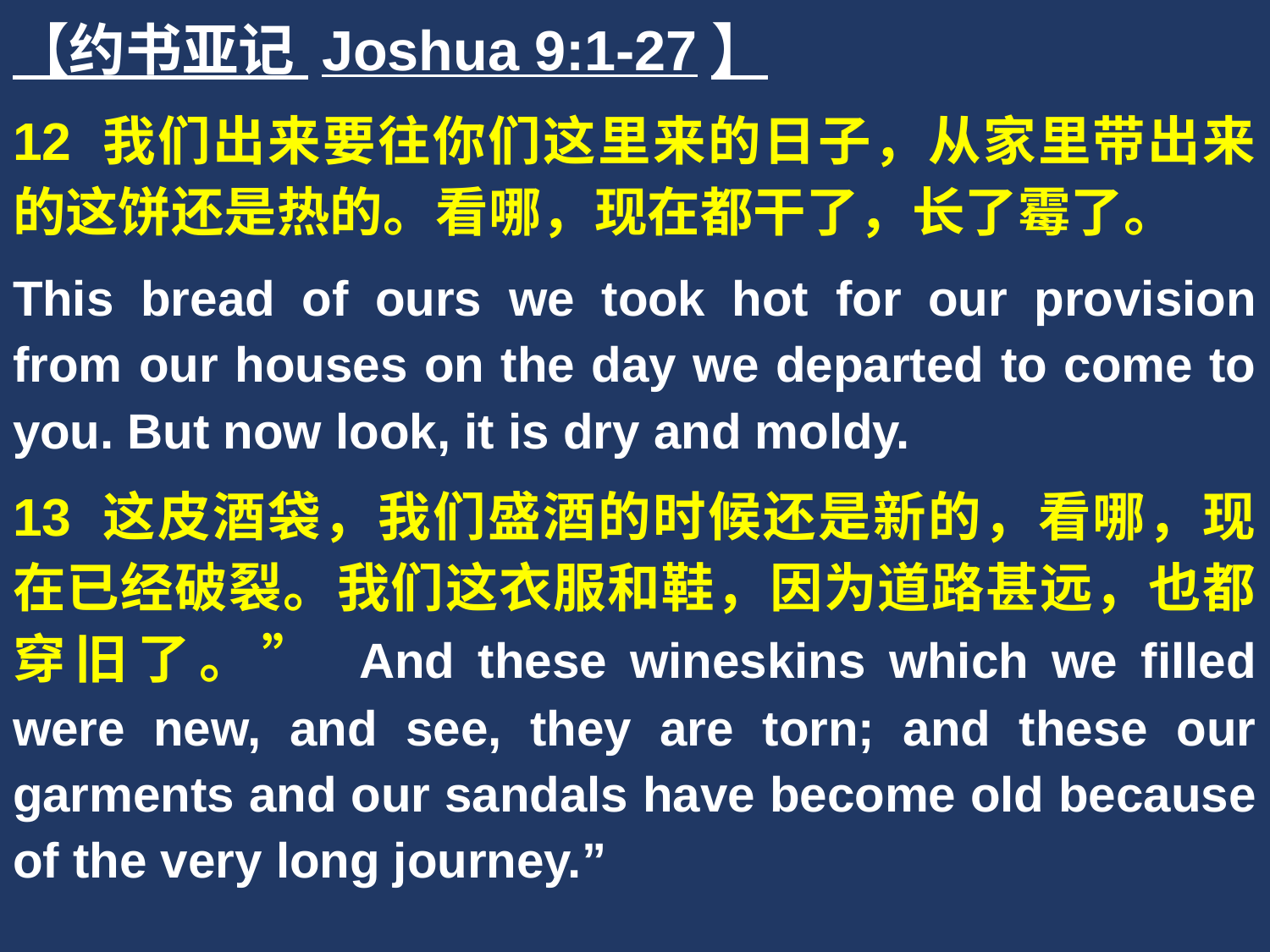

【约书亚记 Joshua 9:1-27】
12 我们出来要往你们这里来的日子，从家里带出来的这饼还是热的。看哪，现在都干了，长了霉了。
This bread of ours we took hot for our provision from our houses on the day we departed to come to you. But now look, it is dry and moldy.
13 这皮酒袋，我们盛酒的时候还是新的，看哪，现在已经破裂。我们这衣服和鞋，因为道路甚远，也都穿旧了。” And these wineskins which we filled were new, and see, they are torn; and these our garments and our sandals have become old because of the very long journey.”